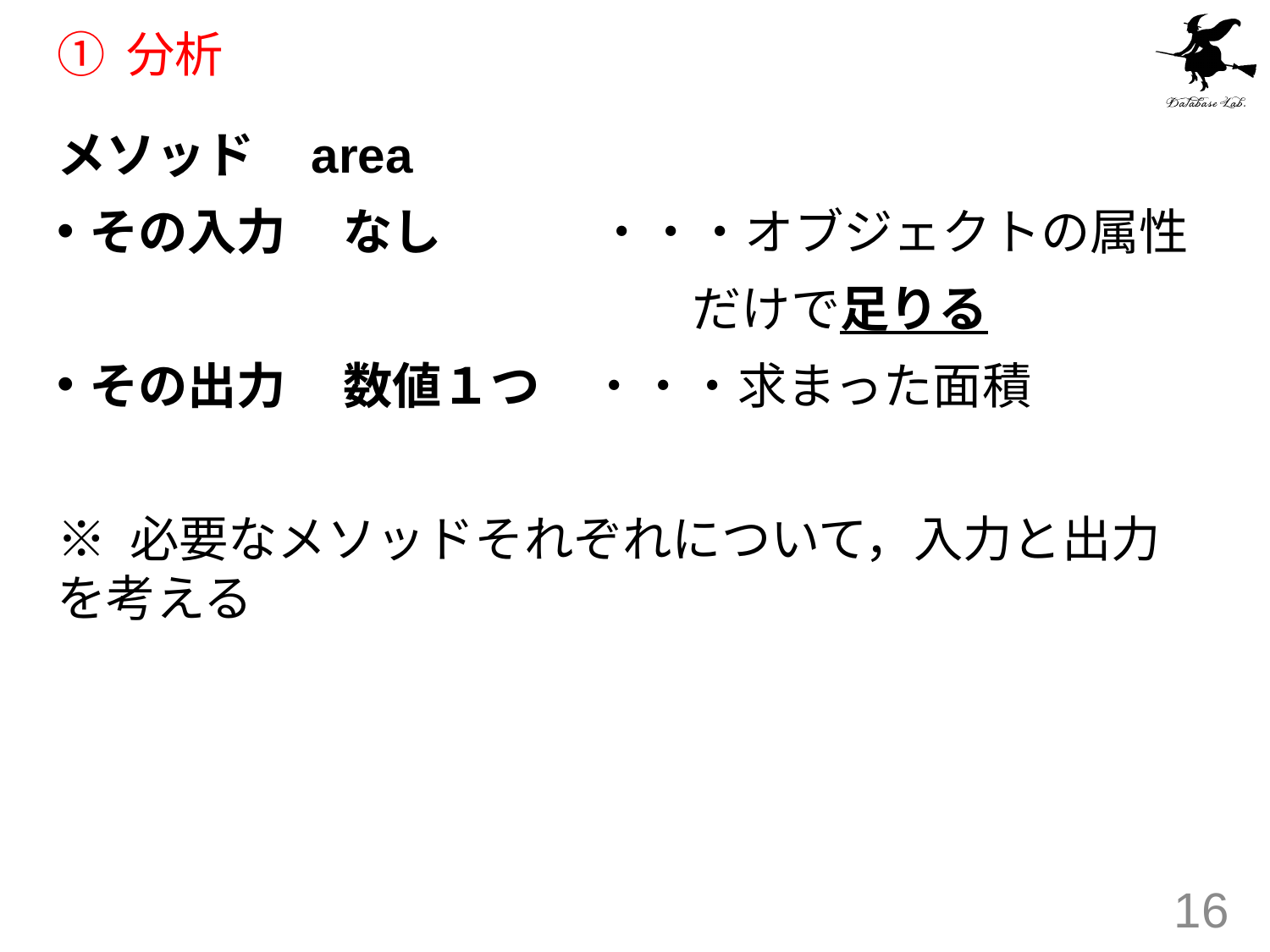

# ① 分析
メソッド 	area
その入力	なし		・・・オブジェクトの属性
					だけで足りる
その出力	数値１つ　・・・求まった面積

※ 必要なメソッドそれぞれについて，入力と出力を考える
16